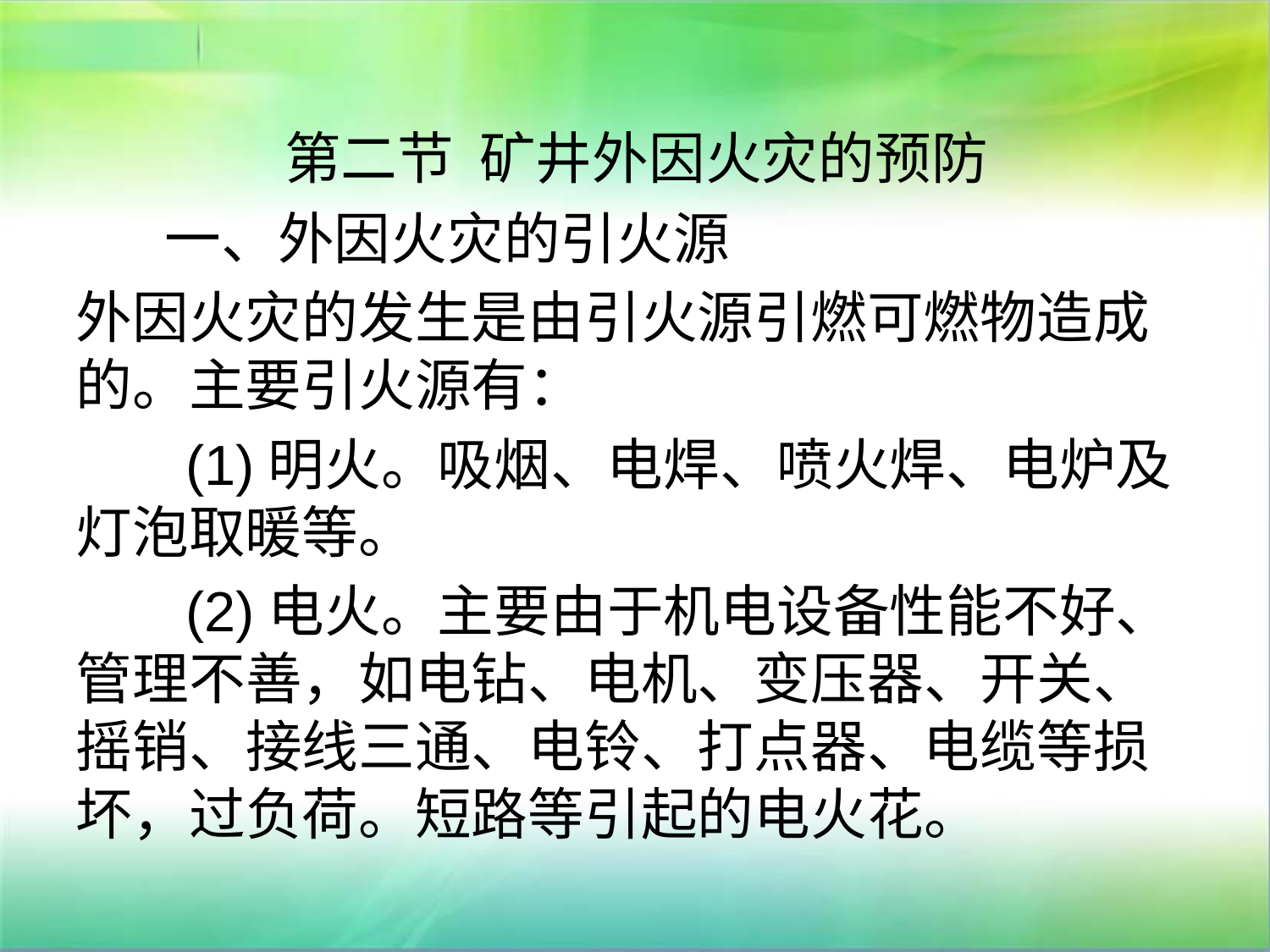

# 第二节  矿井外因火灾的预防
       一、外因火灾的引火源
外因火灾的发生是由引火源引燃可燃物造成的。主要引火源有：
       (1)明火。吸烟、电焊、喷火焊、电炉及灯泡取暖等。
       (2)电火。主要由于机电设备性能不好、管理不善，如电钻、电机、变压器、开关、摇销、接线三通、电铃、打点器、电缆等损坏，过负荷。短路等引起的电火花。